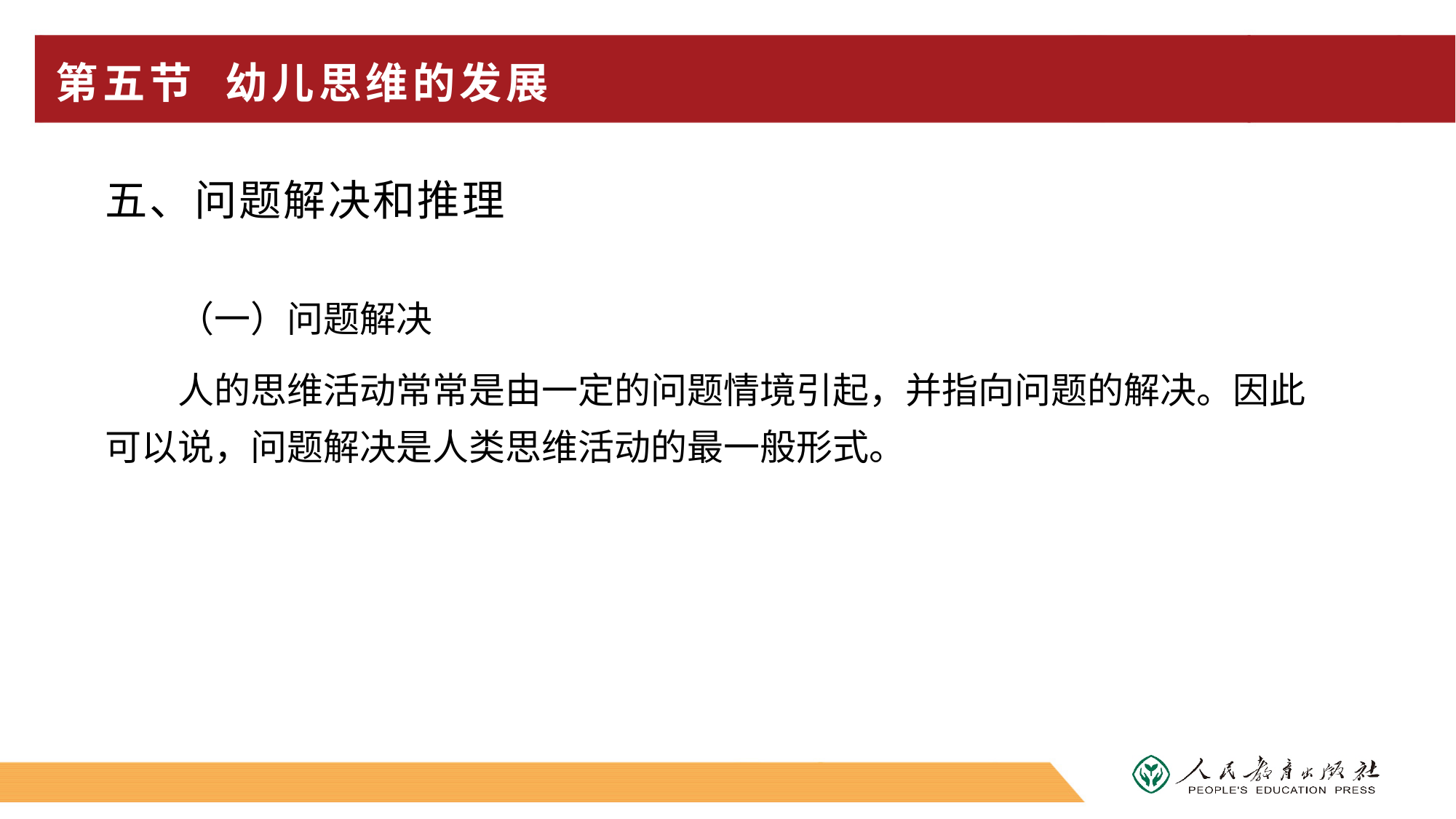

# 第五节  幼儿思维的发展
五、问题解决和推理
（一）问题解决
人的思维活动常常是由一定的问题情境引起，并指向问题的解决。因此可以说，问题解决是人类思维活动的最一般形式。